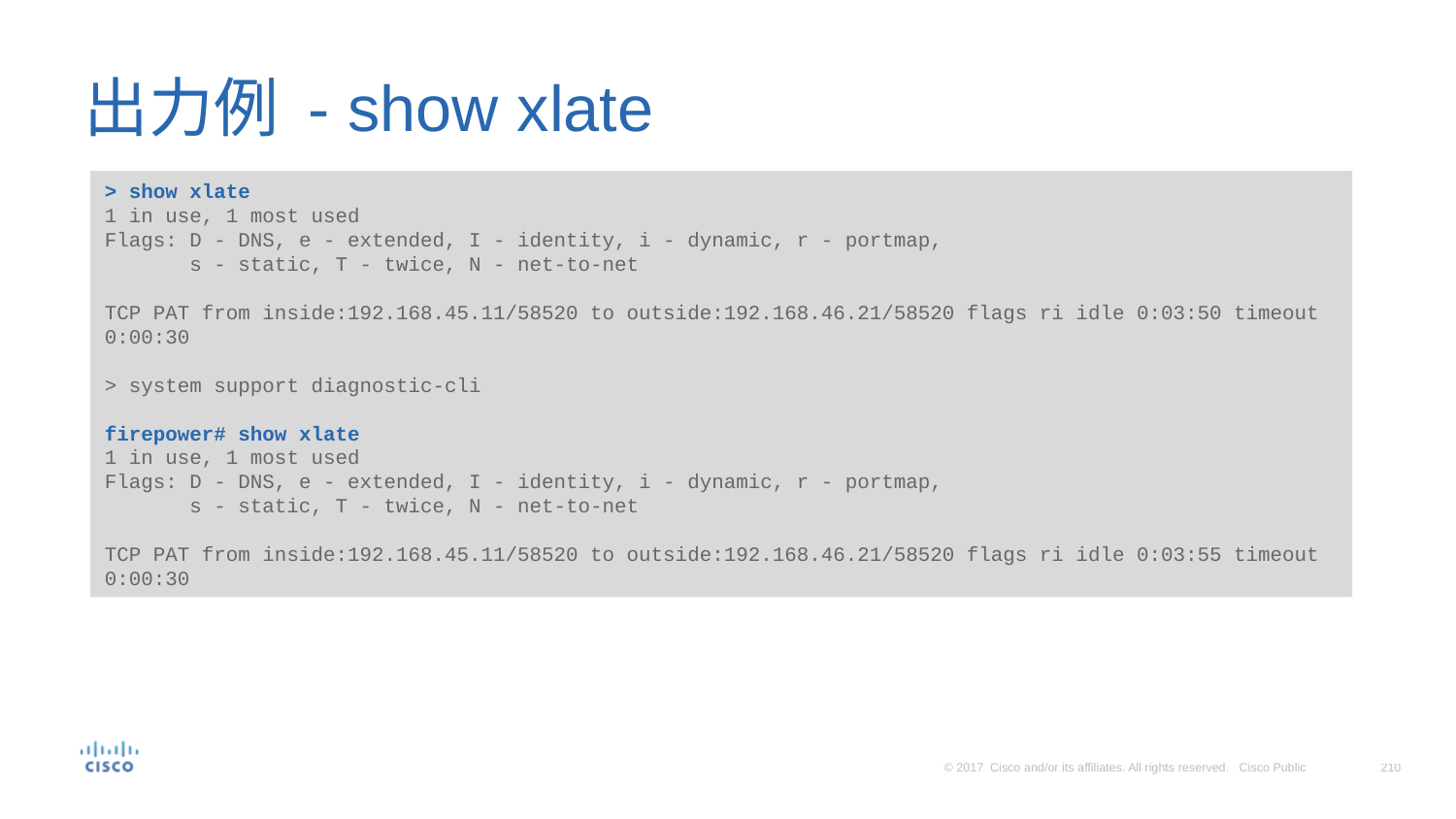

# 出力例 - show xlate
> show xlate
1 in use, 1 most used
Flags: D - DNS, e - extended, I - identity, i - dynamic, r - portmap,
       s - static, T - twice, N - net-to-net

TCP PAT from inside:192.168.45.11/58520 to outside:192.168.46.21/58520 flags ri idle 0:03:50 timeout 0:00:30

> system support diagnostic-cli

firepower# show xlate
1 in use, 1 most used
Flags: D - DNS, e - extended, I - identity, i - dynamic, r - portmap,
       s - static, T - twice, N - net-to-net

TCP PAT from inside:192.168.45.11/58520 to outside:192.168.46.21/58520 flags ri idle 0:03:55 timeout 0:00:30